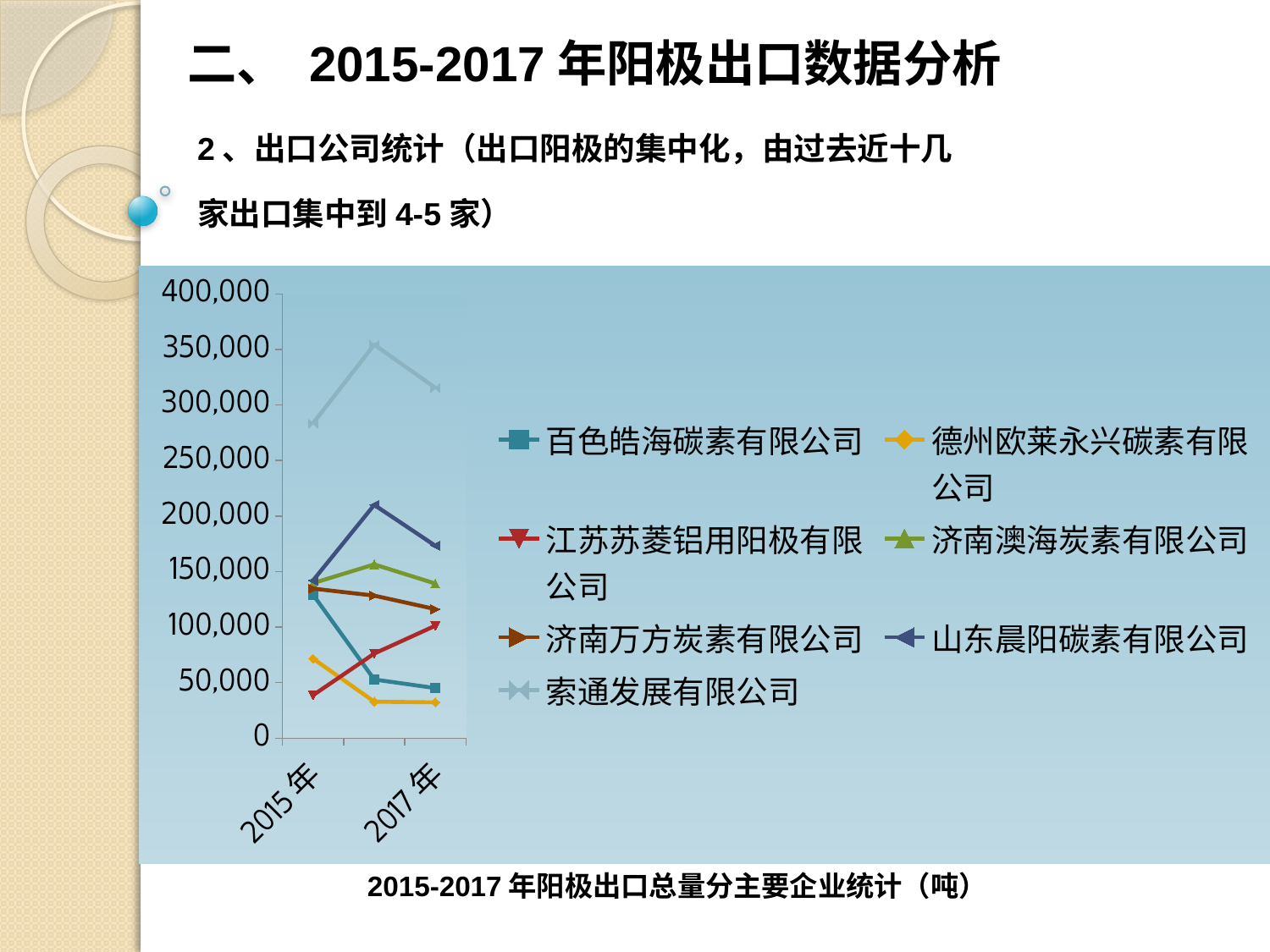

二、 2015-2017年阳极出口数据分析
2、出口公司统计（出口阳极的集中化，由过去近十几家出口集中到4-5家）

### Chart

| Category | 百色皓海碳素有限公司 | 德州欧莱永兴碳素有限公司 | 江苏苏菱铝用阳极有限公司 | 济南澳海炭素有限公司 | 济南万方炭素有限公司 | 山东晨阳碳素有限公司 | 索通发展有限公司 |
|---|---|---|---|---|---|---|---|
| 2015年 | 129124.0 | 71616.0 | 38730.0 | 139568.0 | 134679.0 | 142025.0 | 283509.0 |
| 2016年 | 52820.0 | 32875.0 | 76180.0 | 156495.0 | 128308.0 | 210059.0 | 354296.0 |
| 2017年 | 45112.0 | 32266.0 | 101222.0 | 139145.0 | 116179.0 | 173239.0 | 315447.0 |
2015-2017年阳极出口总量分主要企业统计（吨）